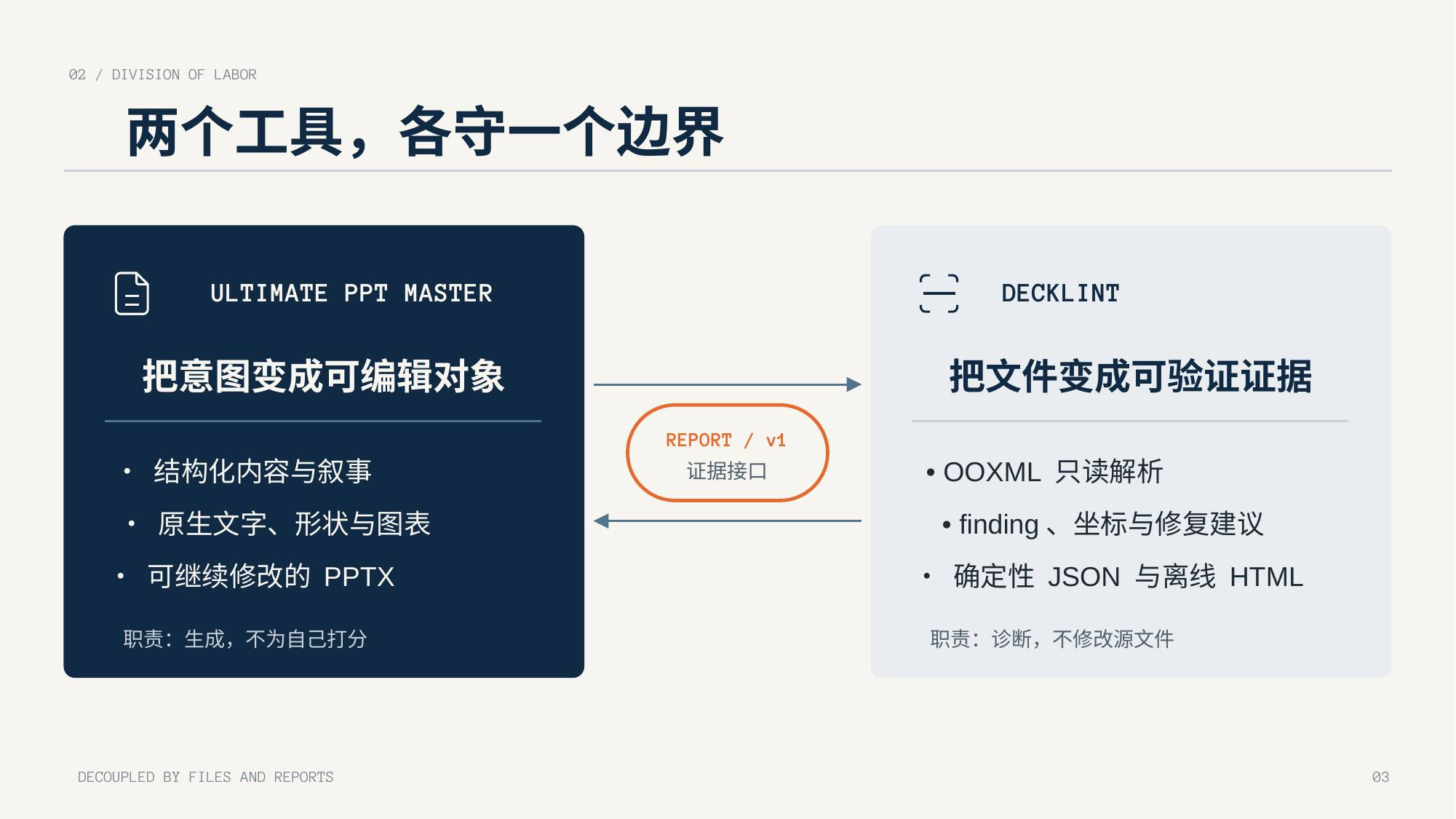

02 / DIVISION OF LABOR
两个工具，各守一个边界

ULTIMATE PPT MASTER
把意图变成可编辑对象

• 结构化内容与叙事
• 原生文字、形状与图表
• 可继续修改的 PPTX
职责：生成，不为自己打分

DECKLINT

把文件变成可验证证据

• OOXML 只读解析
• finding、坐标与修复建议
• 确定性 JSON 与离线 HTML
职责：诊断，不修改源文件

REPORT / v1
证据接口

DECOUPLED BY FILES AND REPORTS
03